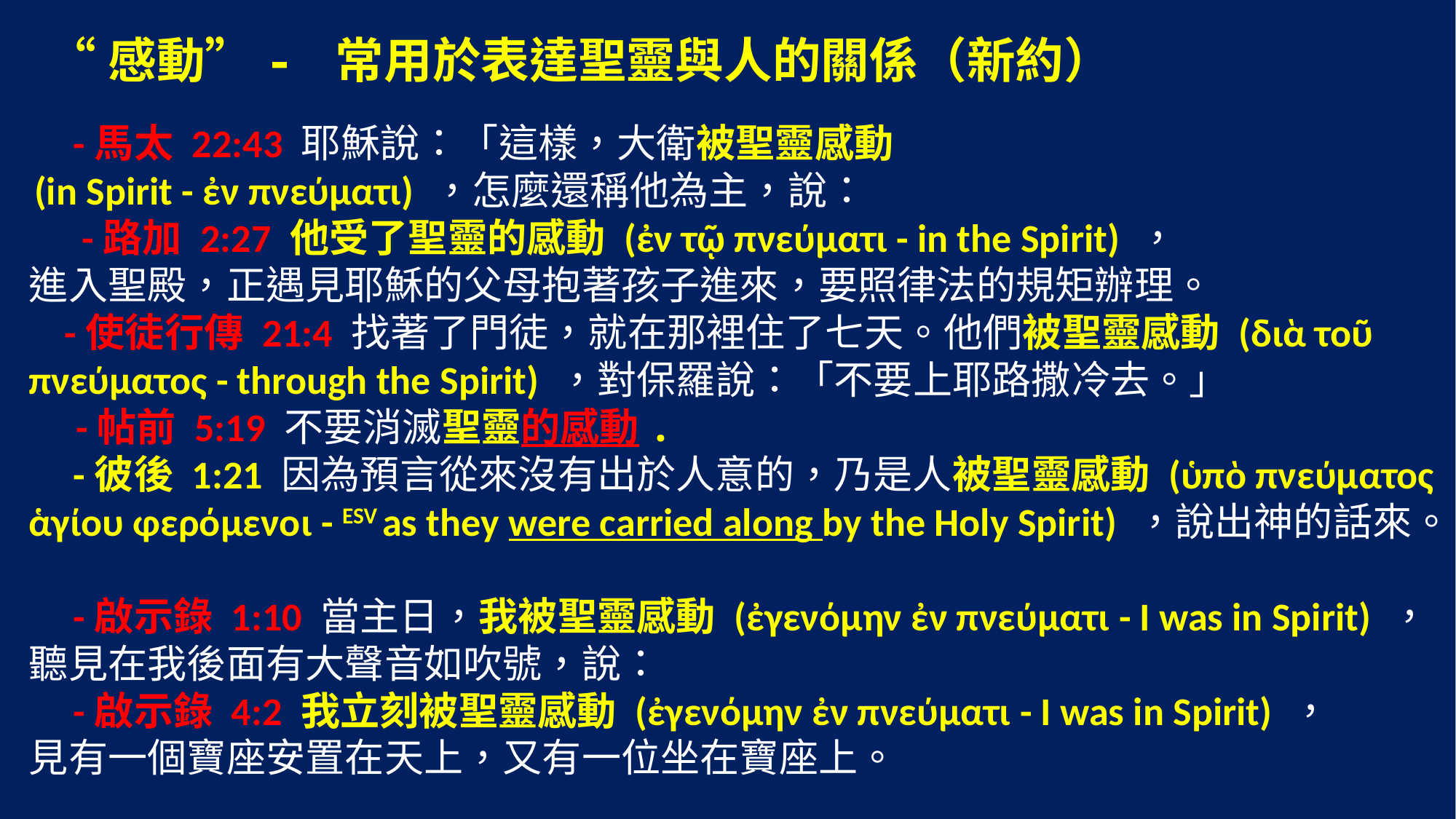

“感動”- 常用於表達聖靈與人的關係（新約）

       -馬太 22:43 耶穌說：「這樣，大衛被聖靈感動
 (in Spirit - ἐν πνεύματι) ，怎麼還稱他為主，說：
   -路加 2:27 他受了聖靈的感動 (ἐν τῷ πνεύματι - in the Spirit) ，
 進入聖殿，正遇見耶穌的父母抱著孩子進來，要照律法的規矩辦理。
      -使徒行傳 21:4 找著了門徒，就在那裡住了七天。他們被聖靈感動 (διὰ τοῦ
  πνεύματος - through the Spirit) ，對保羅說：「不要上耶路撒冷去。」
    -帖前 5:19 不要消滅聖靈的感動.
       -彼後 1:21 因為預言從來沒有出於人意的，乃是人被聖靈感動 (ὑπὸ πνεύματος
  ἁγίου φερόμενοι - ESV as they were carried along by the Holy Spirit) ，說出神的話來。
       -啟示錄 1:10 當主日，我被聖靈感動 (ἐγενόμην ἐν πνεύματι - I was in Spirit) ，
 聽見在我後面有大聲音如吹號，說：
       -啟示錄 4:2 我立刻被聖靈感動 (ἐγενόμην ἐν πνεύματι - I was in Spirit) ，
 見有一個寶座安置在天上，又有一位坐在寶座上。